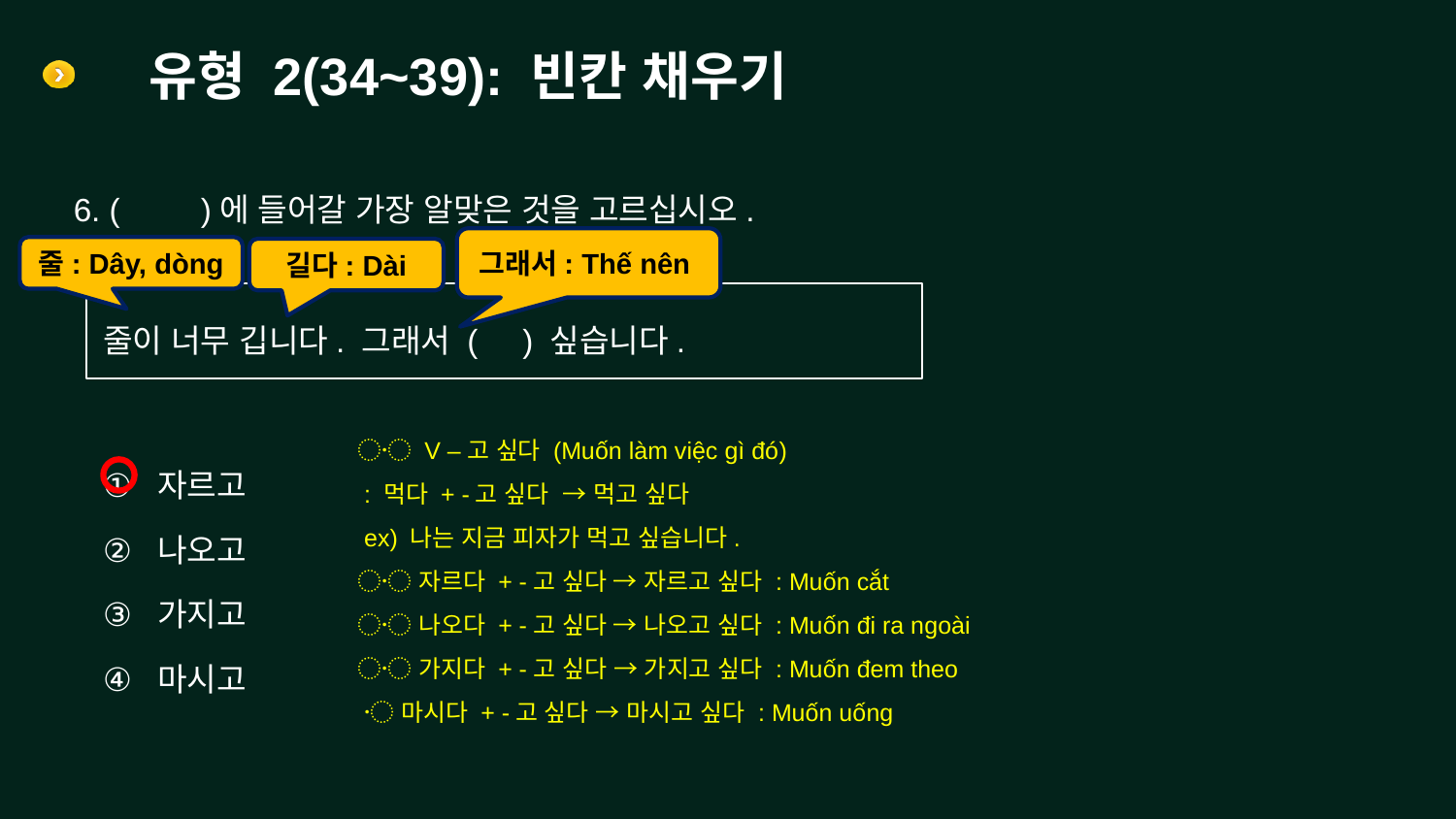

# 유형 2(34~39): 빈칸 채우기
6. (         )에 들어갈 가장 알맞은 것을 고르십시오.
그래서: Thế nên
줄: Dây, dòng
길다: Dài
줄이 너무 깁니다. 그래서 (     ) 싶습니다.
〮 V –고 싶다 (Muốn làm việc gì đó)
 : 먹다 + -고 싶다  → 먹고 싶다
 ex) 나는 지금 피자가 먹고 싶습니다.
〮 자르다 + -고 싶다 → 자르고 싶다 : Muốn cắt
〮 나오다 + -고 싶다 → 나오고 싶다 : Muốn đi ra ngoài
〮 가지다 + -고 싶다 → 가지고 싶다 : Muốn đem theo
 〮 마시다 + -고 싶다 → 마시고 싶다 : Muốn uống
자르고
나오고
가지고
마시고